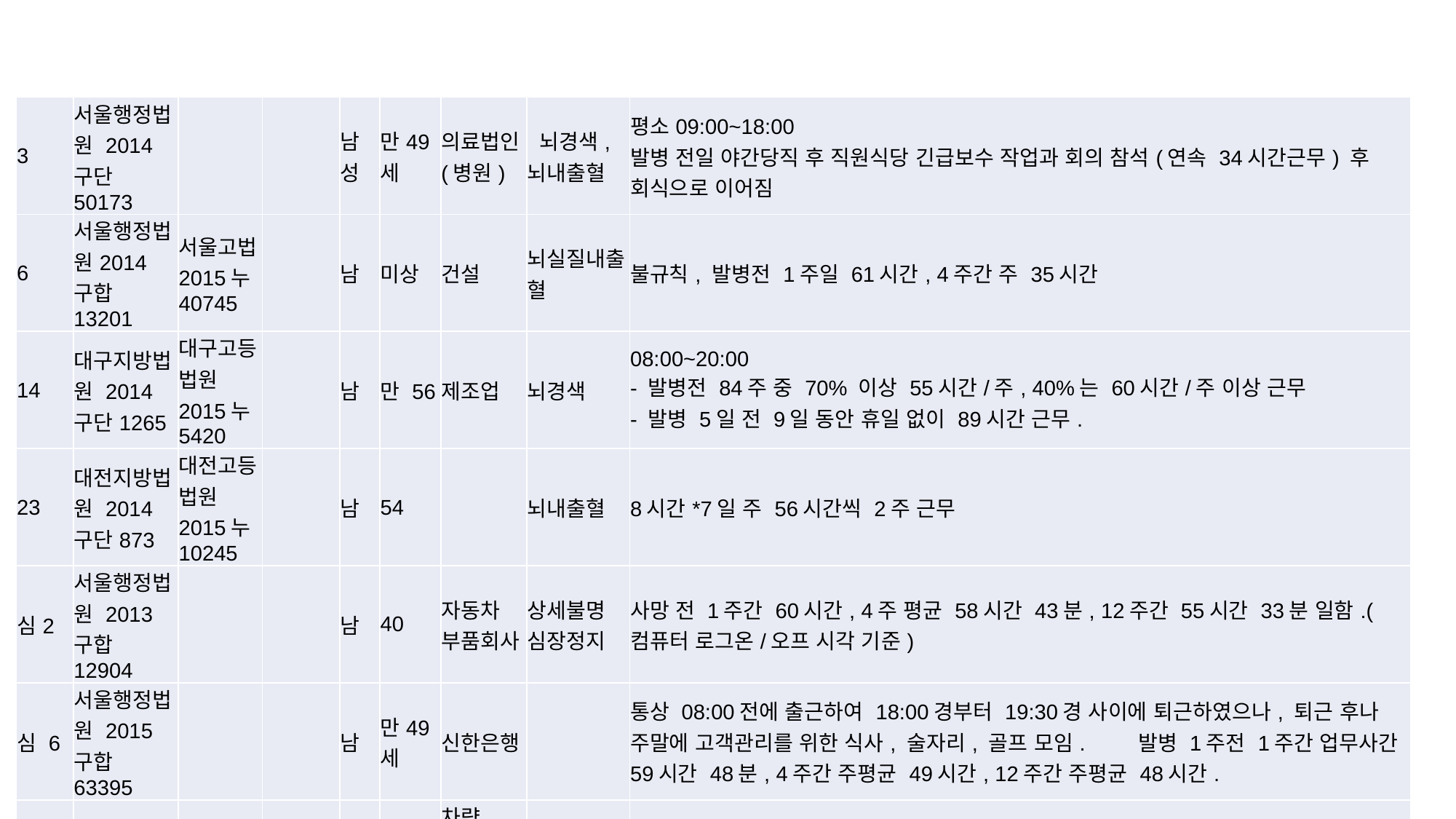

#
| 3 | 서울행정법원 2014구단50173 |  |  | 남성 | 만49세 | 의료법인(병원) | 뇌경색, 뇌내출혈 | 평소09:00~18:00 발병 전일 야간당직 후 직원식당 긴급보수 작업과 회의 참석(연속 34시간근무) 후 회식으로 이어짐 |
| --- | --- | --- | --- | --- | --- | --- | --- | --- |
| 6 | 서울행정법원2014구합13201 | 서울고법2015누40745 |  | 남 | 미상 | 건설 | 뇌실질내출혈 | 불규칙, 발병전 1주일 61시간, 4주간 주 35시간 |
| 14 | 대구지방법원 2014구단1265 | 대구고등법원 2015누5420 |  | 남 | 만 56 | 제조업 | 뇌경색 | 08:00~20:00 - 발병전 84주 중 70% 이상 55시간/주, 40%는 60시간/주 이상 근무 - 발병 5일 전 9일 동안 휴일 없이 89시간 근무. |
| 23 | 대전지방법원 2014구단873 | 대전고등법원2015누10245 |  | 남 | 54 |  | 뇌내출혈 | 8시간\*7일 주 56시간씩 2주 근무 |
| 심2 | 서울행정법원 2013구합12904 |  |  | 남 | 40 | 자동차 부품회사 | 상세불명 심장정지 | 사망 전 1주간 60시간, 4주 평균 58시간 43분, 12주간 55시간 33분 일함.(컴퓨터 로그온/오프 시각 기준) |
| 심 6 | 서울행정법원 2015구합63395 |  |  | 남 | 만49세 | 신한은행 |  | 통상 08:00전에 출근하여 18:00경부터 19:30경 사이에 퇴근하였으나, 퇴근 후나 주말에 고객관리를 위한 식사, 술자리, 골프 모임. 발병 1주전 1주간 업무사간 59시간 48분, 4주간 주평균 49시간, 12주간 주평균 48시간. |
| 심7 | 서울행정법원 2015구합78502 |  |  | 남 | 만44세 | 차량 무선인터넷시스템, 차량계기판 판매 |  | 사망전 12주 주평균 36시간 12분, 사망 전 4주간 주평균 43시간, 사망전 1주 62시간, 사망전일 14시간 34분, 사망 2일전 9시간 15분, 사망 3일전 11시간 17분, 사망4일전 11시간 19분, 사망5일전 15시간 56분 |